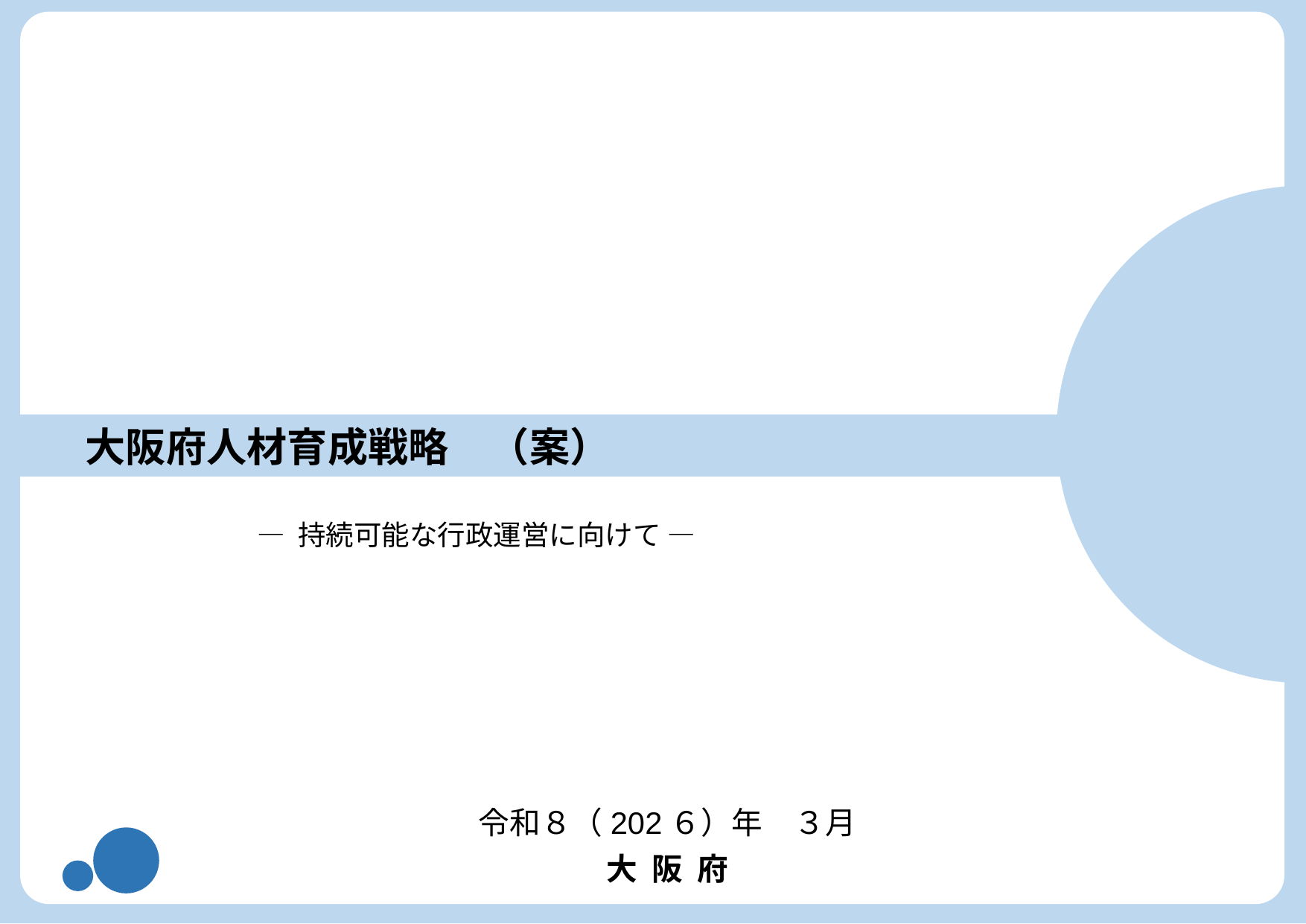

大阪府人材育成戦略　（案）
― 持続可能な行政運営に向けて ―
令和８（202６）年　３月
大  阪  府